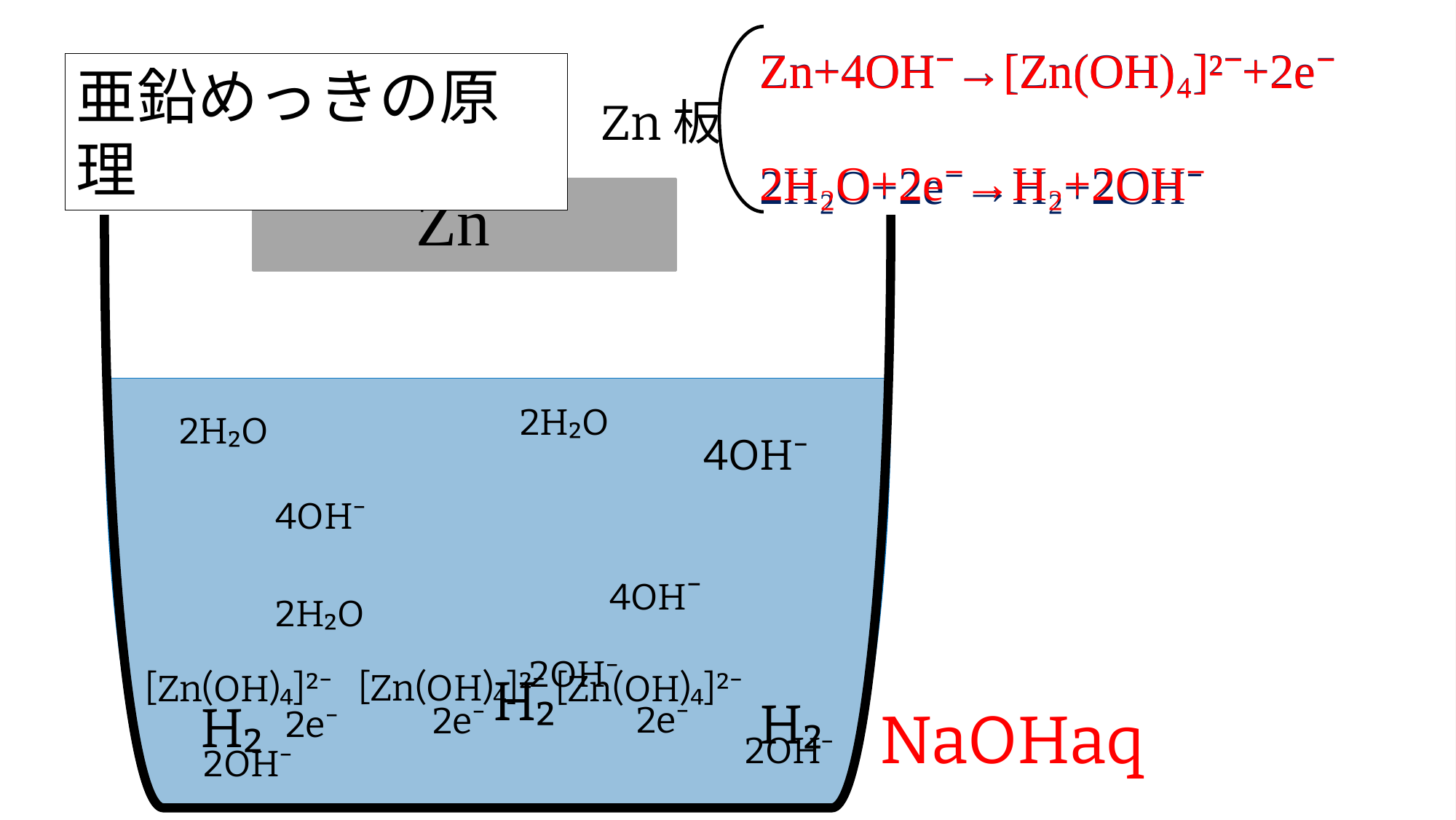

Zn+4OH⁻→[Zn(OH)₄]²⁻+2e⁻

2H₂O+2e⁻→H₂+2OH⁻
Zn+4OH⁻→[Zn(OH)₄]²⁻+2e⁻
亜鉛めっきの原理
Zn板

2H₂O+2e⁻→H₂+2OH⁻
Zn

2H₂O
2H₂O
4OH⁻
4OH⁻
4OH⁻
2H₂O
2OH⁻
[Zn(OH)₄]²⁻
[Zn(OH)₄]²⁻
[Zn(OH)₄]²⁻
H₂
H₂
H₂
2e⁻
NaOHaq
2e⁻
2e⁻
2OH⁻
2OH⁻